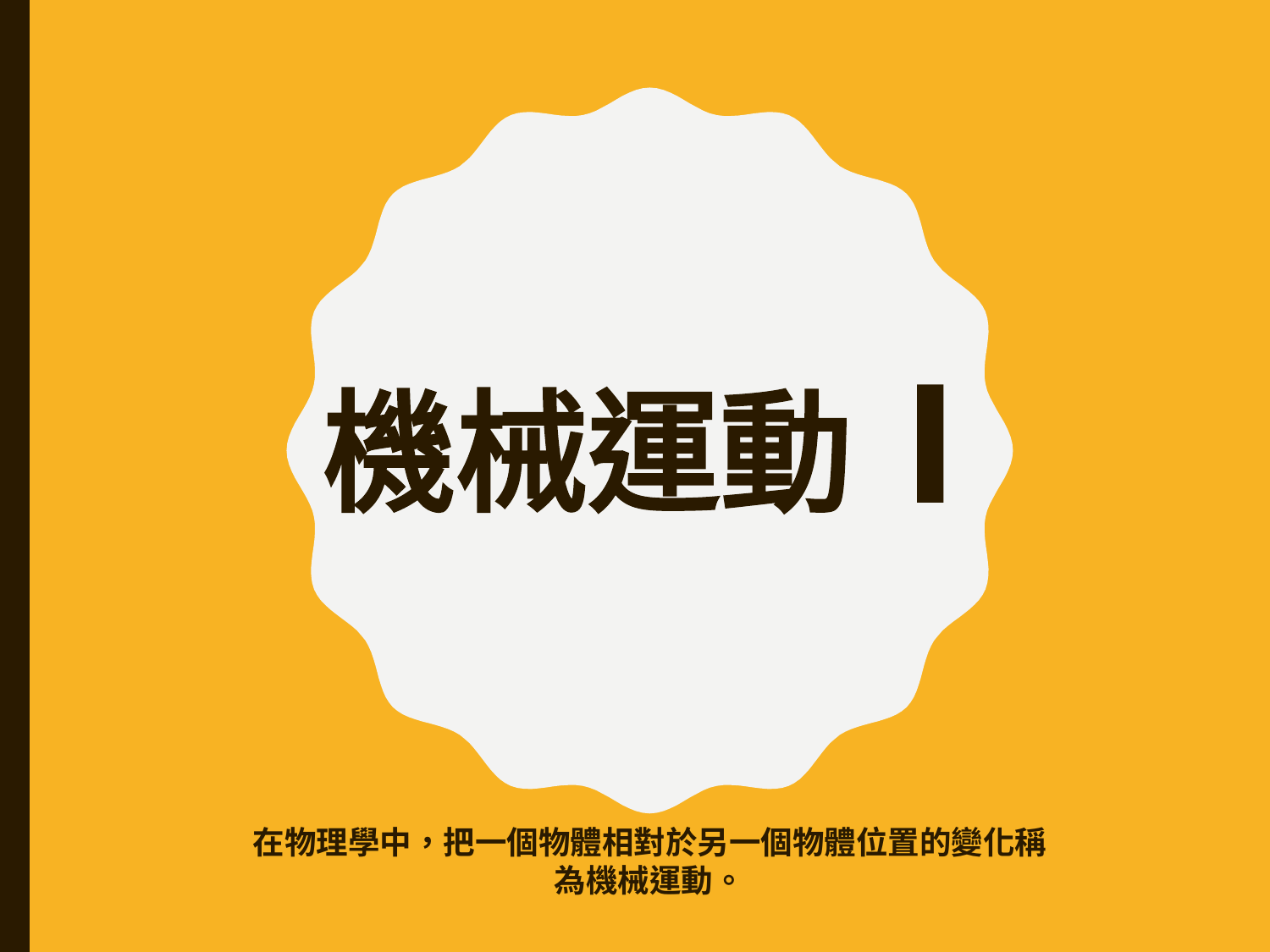

# 機械運動 I
在物理學中，把一個物體相對於另一個物體位置的變化稱為機械運動。